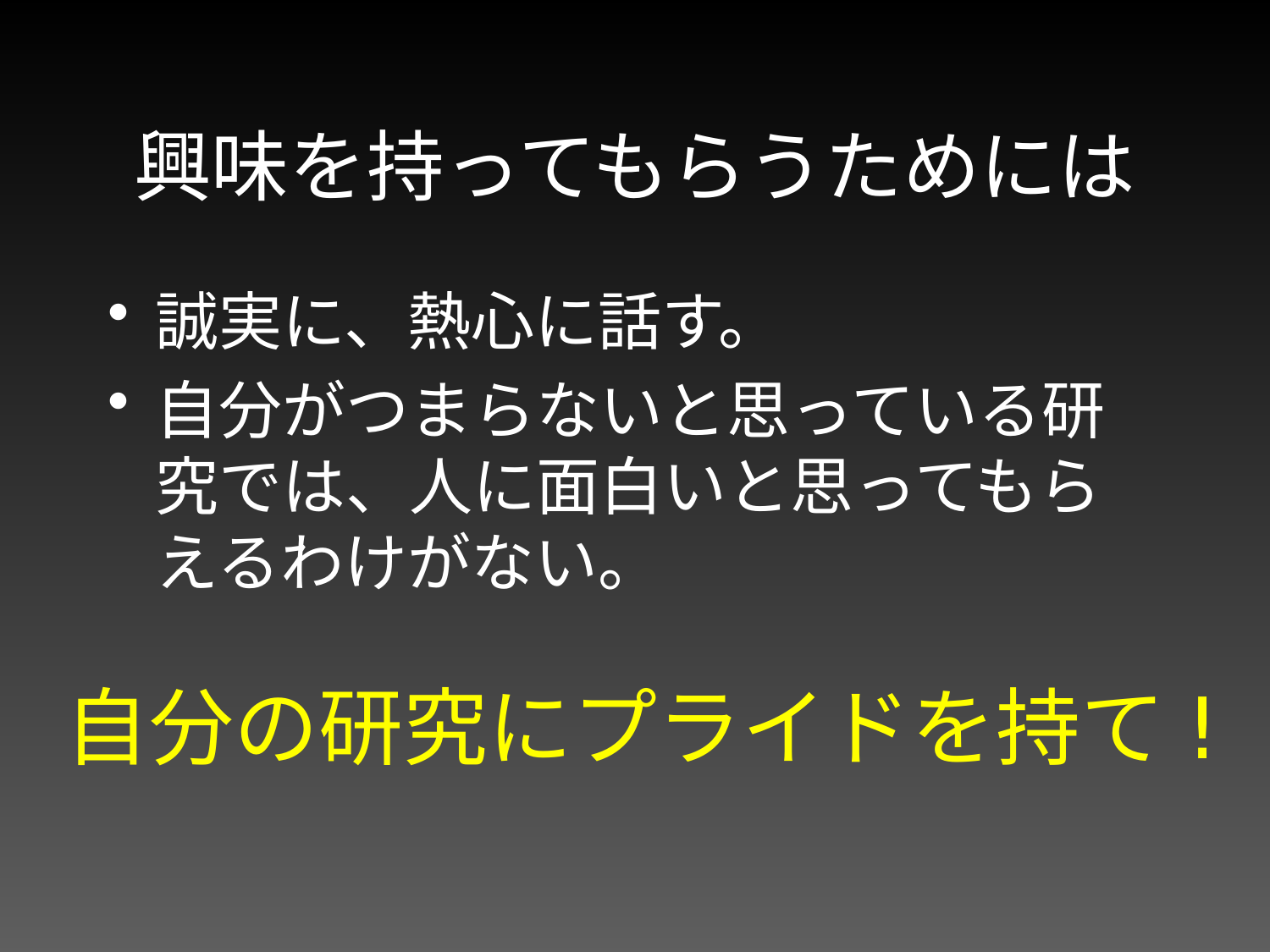

# 興味を持ってもらうためには
誠実に、熱心に話す。
自分がつまらないと思っている研究では、人に面白いと思ってもらえるわけがない。
自分の研究にプライドを持て!